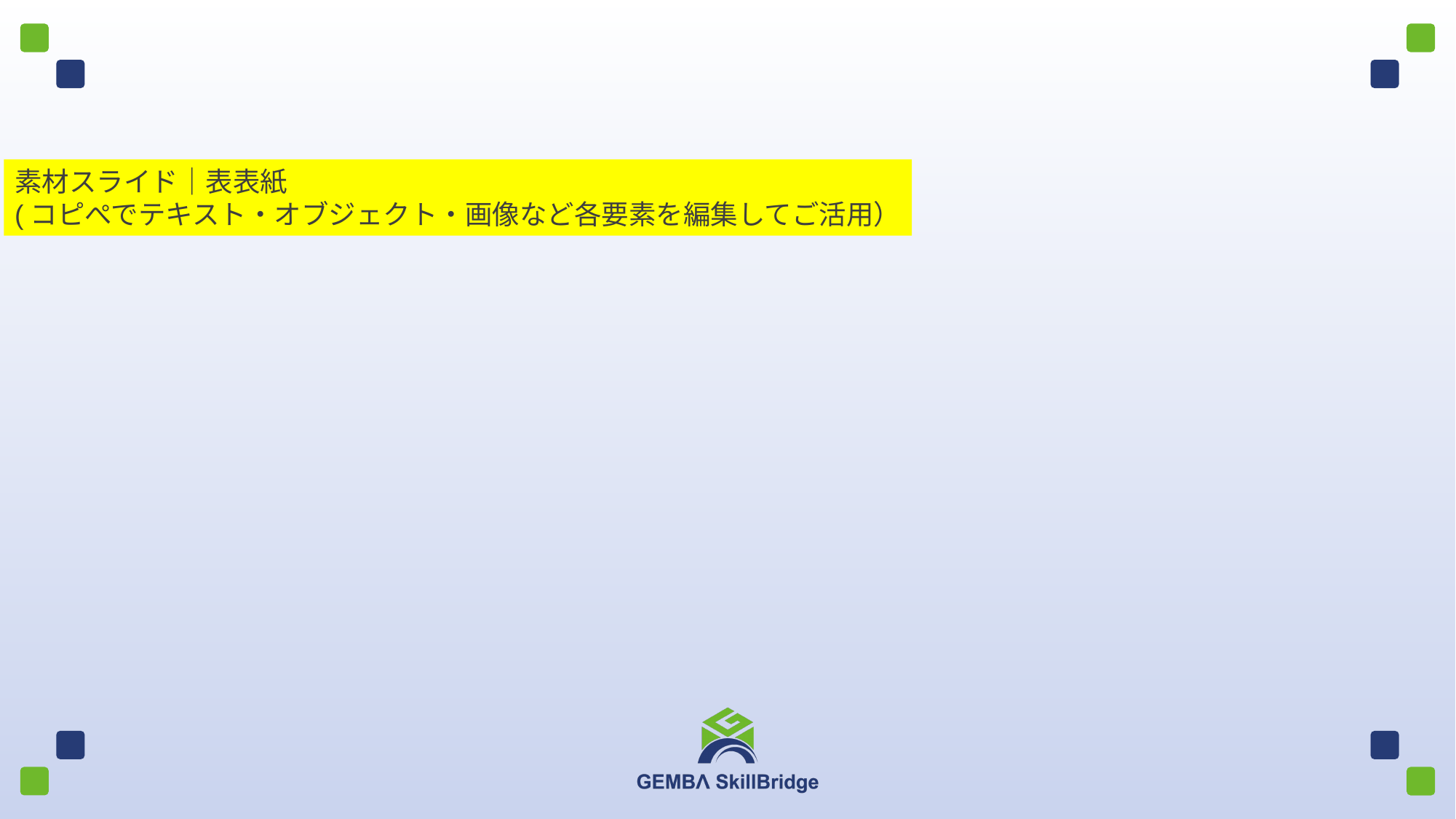

素材スライド｜表表紙
(コピぺでテキスト・オブジェクト・画像など各要素を編集してご活用）
#